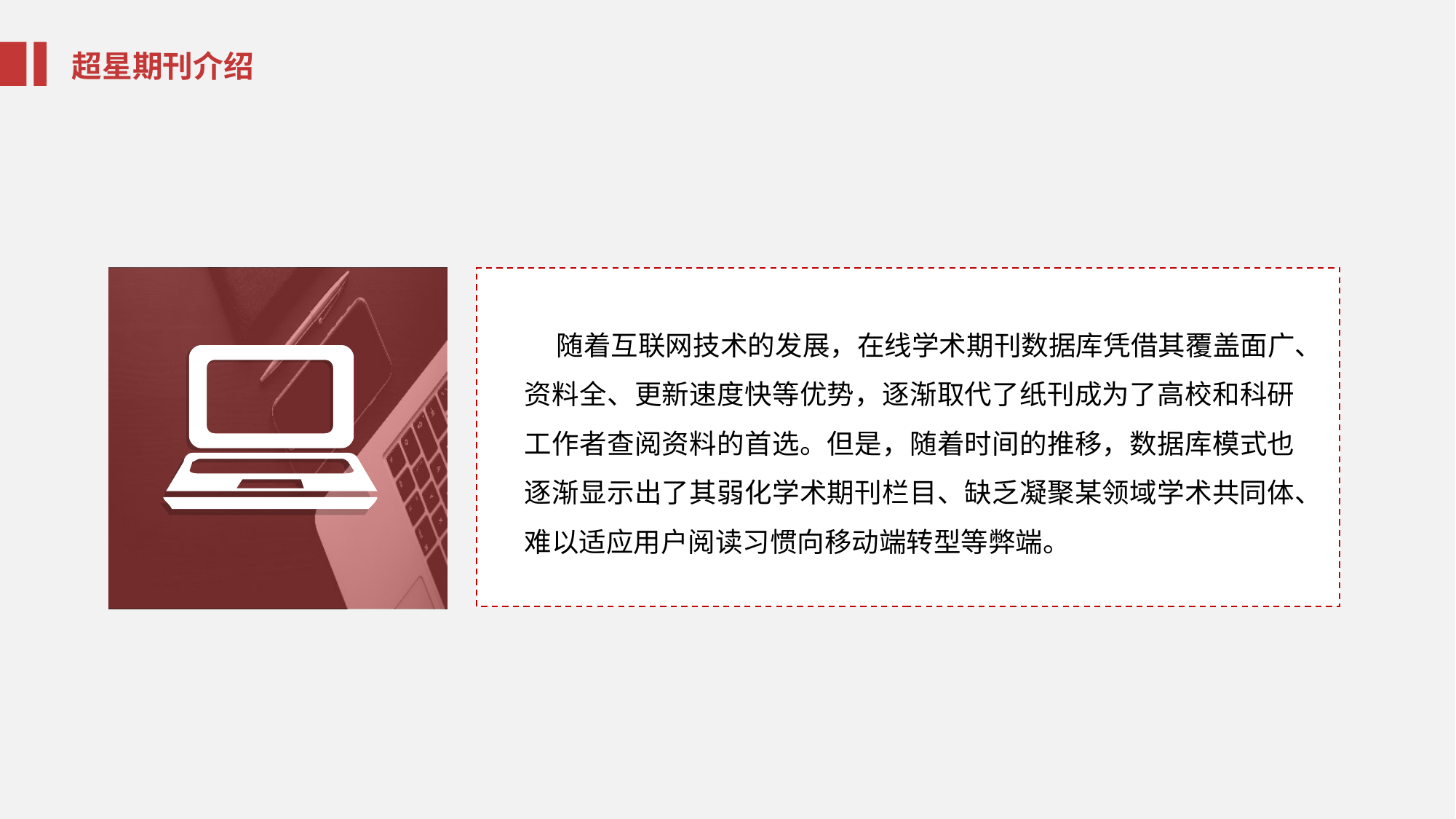

超星期刊介绍

    随着互联网技术的发展，在线学术期刊数据库凭借其覆盖面广、资料全、更新速度快等优势，逐渐取代了纸刊成为了高校和科研工作者查阅资料的首选。但是，随着时间的推移，数据库模式也逐渐显示出了其弱化学术期刊栏目、缺乏凝聚某领域学术共同体、难以适应用户阅读习惯向移动端转型等弊端。